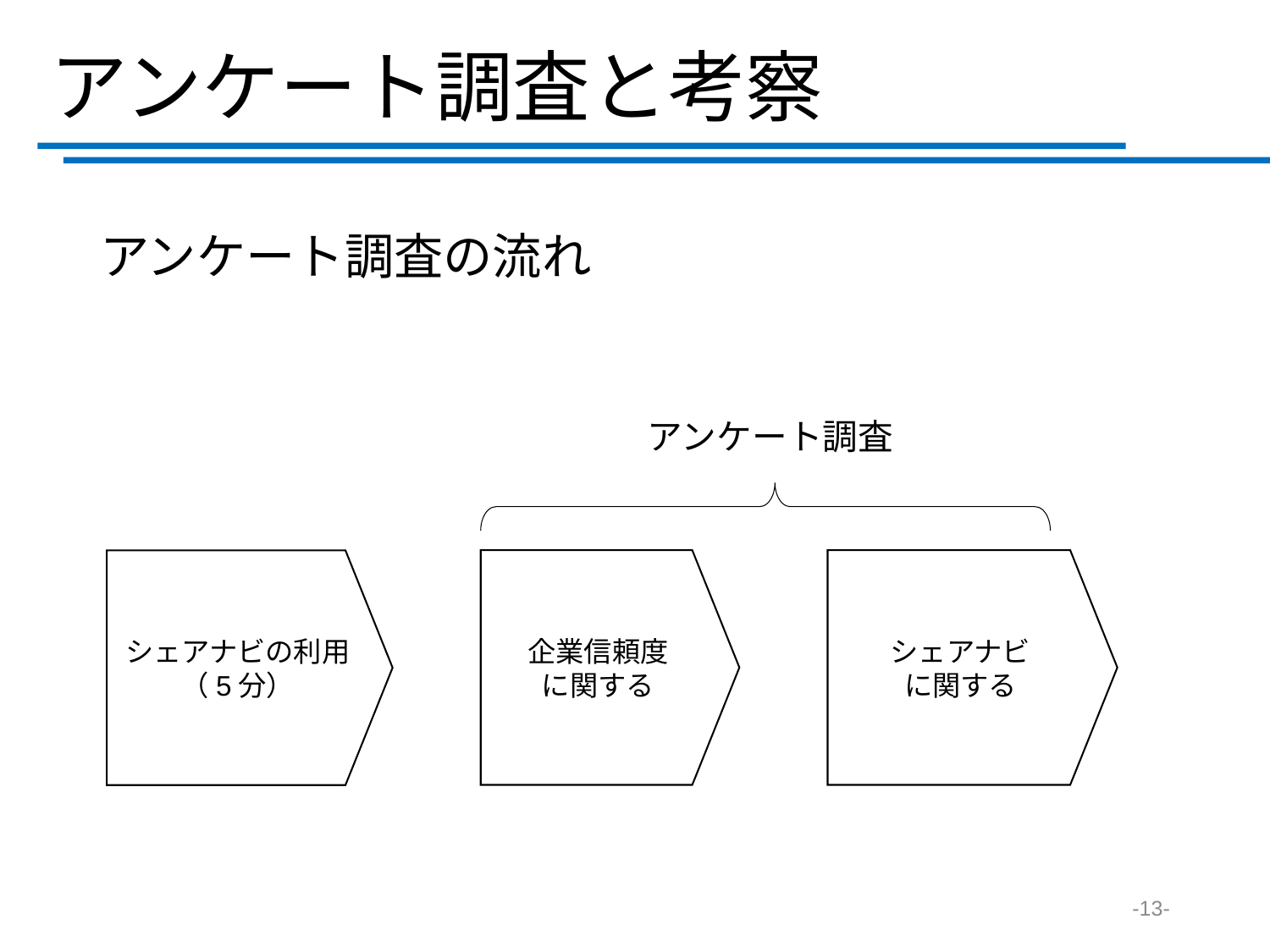

# アンケート調査と考察
アンケート調査の流れ

アンケート調査
企業信頼度
に関する
シェアナビ
に関する
シェアナビの利用
（5分）
-13-